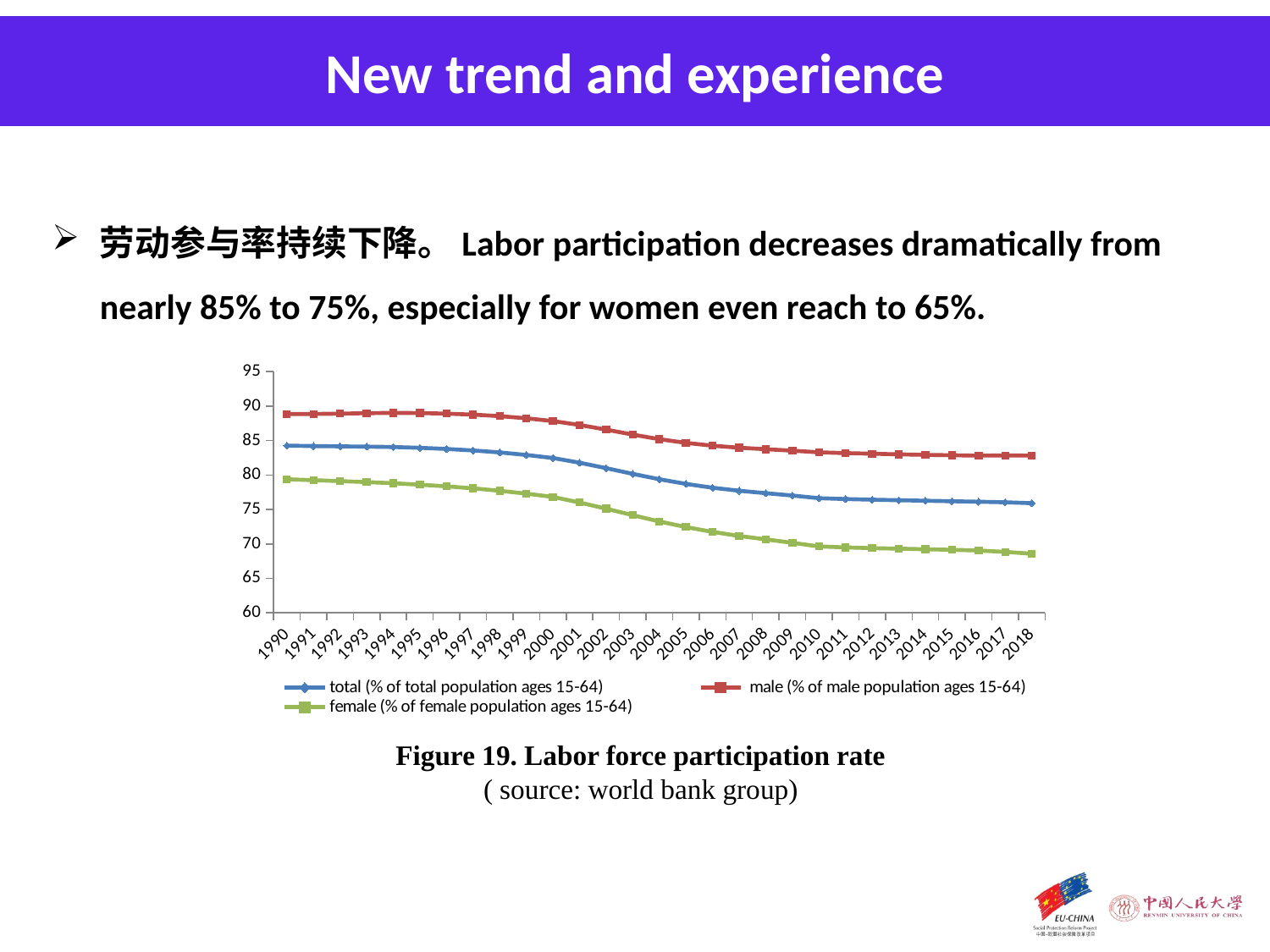

New trend and experience
劳动参与率持续下降。Labor participation decreases dramatically from nearly 85% to 75%, especially for women even reach to 65%.

### Chart

| Category | total (% of total population ages 15-64)  |  male (% of male population ages 15-64)  | female (% of female population ages 15-64)  |
|---|---|---|---|
| 1990 | 84.2679977416992 | 88.8479995727539 | 79.3889999389648 |
| 1991 | 84.2020034790039 | 88.8539962768555 | 79.2519989013672 |
| 1992 | 84.161003112793 | 88.9059982299805 | 79.1179962158203 |
| 1993 | 84.125 | 88.9749984741211 | 78.9779968261719 |
| 1994 | 84.0619964599609 | 89.0139999389648 | 78.8119964599609 |
| 1995 | 83.9449996948242 | 88.9899978637695 | 78.6009979248047 |
| 1996 | 83.7839965820313 | 88.9100036621094 | 78.3610000610352 |
| 1997 | 83.5650024414063 | 88.7649993896484 | 78.068000793457 |
| 1998 | 83.2779998779297 | 88.5429992675781 | 77.7170028686523 |
| 1999 | 82.9130020141602 | 88.2300033569336 | 77.3010025024414 |
| 2000 | 82.4710006713867 | 87.8249969482422 | 76.822998046875 |
| 2001 | 81.786003112793 | 87.2600021362305 | 76.015998840332 |
| 2002 | 81.0 | 86.5849990844727 | 75.1169967651367 |
| 2003 | 80.1689987182617 | 85.8649978637695 | 74.1729965209961 |
| 2004 | 79.3870010375977 | 85.2040023803711 | 73.265998840332 |
| 2005 | 78.7149963378906 | 84.6669998168945 | 72.4540023803711 |
| 2006 | 78.1589965820313 | 84.2519989013672 | 71.7509994506836 |
| 2007 | 77.7239990234375 | 83.9599990844727 | 71.1640014648438 |
| 2008 | 77.3679962158203 | 83.745002746582 | 70.6569976806641 |
| 2009 | 77.0220031738281 | 83.5380020141602 | 70.1620025634766 |
| 2010 | 76.6439971923828 | 83.2949981689453 | 69.6360015869141 |
| 2011 | 76.5189971923828 | 83.181999206543 | 69.4960021972656 |
| 2012 | 76.4219970703125 | 83.0910034179688 | 69.3860015869141 |
| 2013 | 76.3420028686523 | 83.0 | 69.3089981079102 |
| 2014 | 76.2689971923828 | 82.9280014038086 | 69.2279968261719 |
| 2015 | 76.2009963989258 | 82.8690032958984 | 69.1419982910156 |
| 2016 | 76.125 | 82.8119964599609 | 69.0400009155273 |
| 2017 | 76.0490036010742 | 82.8440017700195 | 68.8399963378906 |
| 2018 | 75.9130020141602 | 82.8150024414063 | 68.5780029296875 |
Figure 19. Labor force participation rate
( source: world bank group)